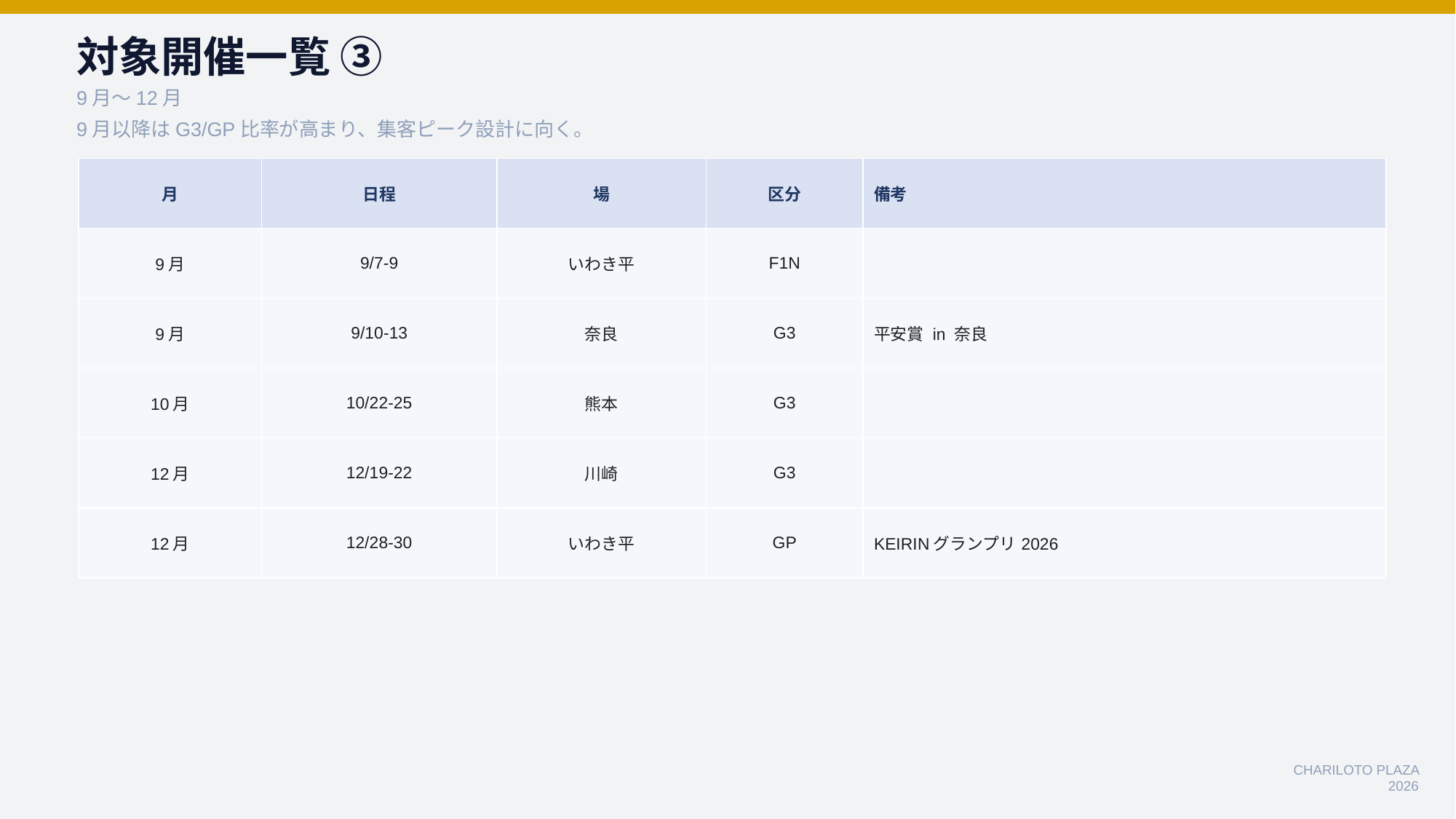

対象開催一覧 ③
9月〜12月
9月以降はG3/GP比率が高まり、集客ピーク設計に向く。
| 月 | 日程 | 場 | 区分 | 備考 |
| --- | --- | --- | --- | --- |
| 9月 | 9/7-9 | いわき平 | F1N |  |
| 9月 | 9/10-13 | 奈良 | G3 | 平安賞 in 奈良 |
| 10月 | 10/22-25 | 熊本 | G3 |  |
| 12月 | 12/19-22 | 川崎 | G3 |  |
| 12月 | 12/28-30 | いわき平 | GP | KEIRINグランプリ2026 |
CHARILOTO PLAZA 2026